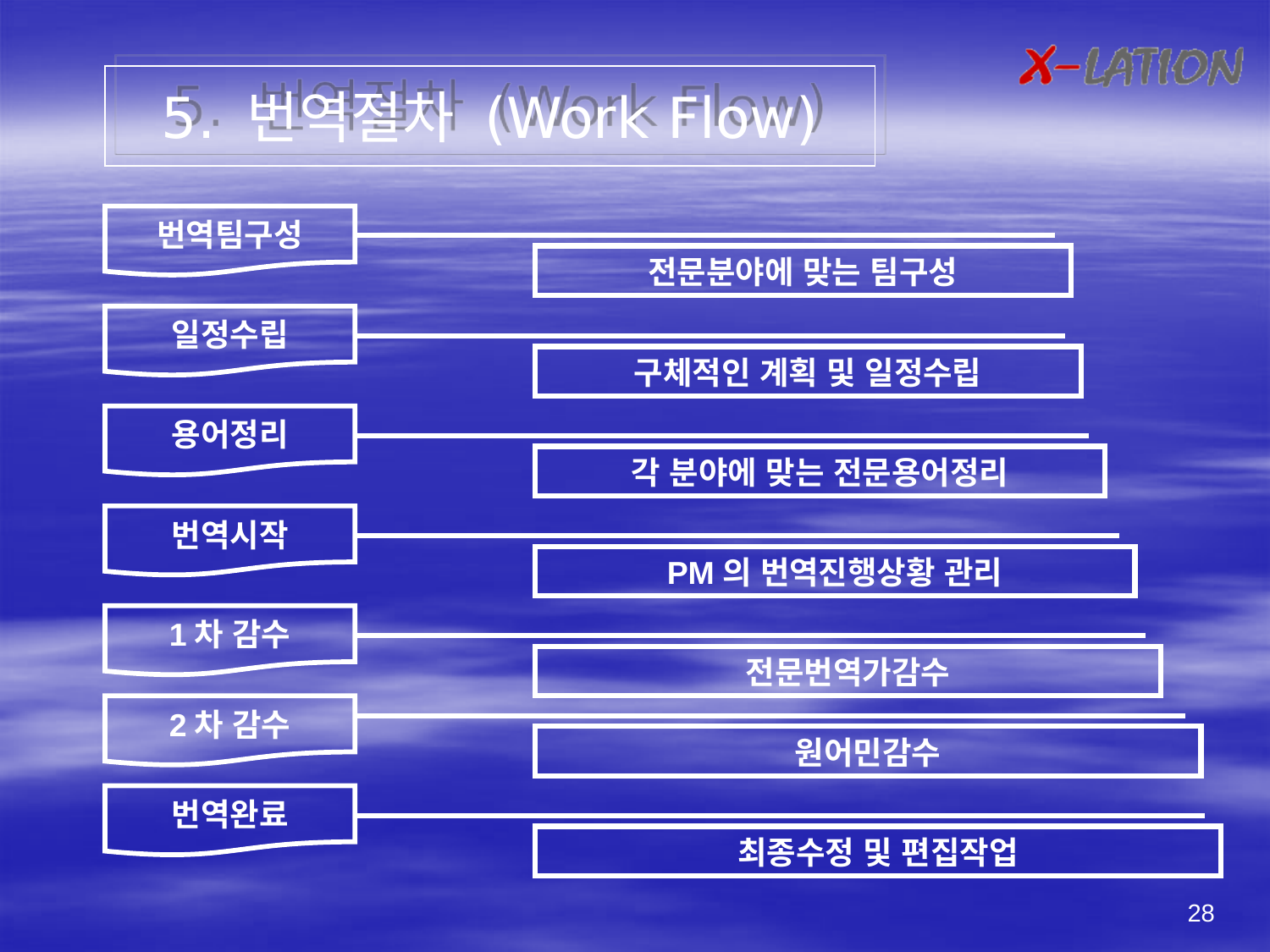

5. 번역절차 (Work Flow)
번역팀구성
전문분야에 맞는 팀구성
일정수립
구체적인 계획 및 일정수립
용어정리
각 분야에 맞는 전문용어정리
번역시작
PM의 번역진행상황 관리
1차 감수
전문번역가감수
2차 감수
원어민감수
번역완료
최종수정 및 편집작업
28